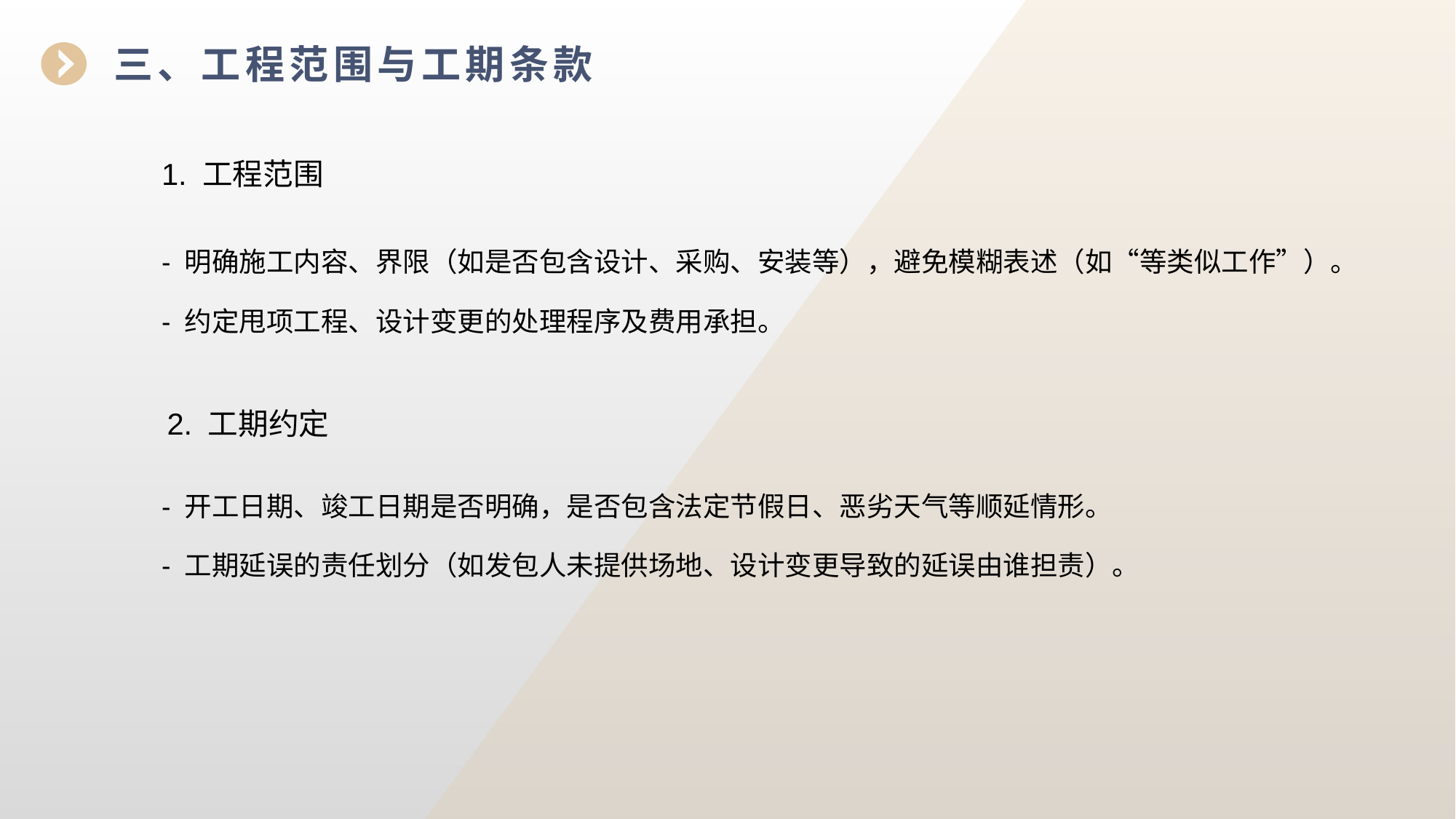

三、工程范围与工期条款

1. 工程范围
- 明确施工内容、界限（如是否包含设计、采购、安装等），避免模糊表述（如“等类似工作”）。
- 约定甩项工程、设计变更的处理程序及费用承担。
2. 工期约定
- 开工日期、竣工日期是否明确，是否包含法定节假日、恶劣天气等顺延情形。
- 工期延误的责任划分（如发包人未提供场地、设计变更导致的延误由谁担责）。